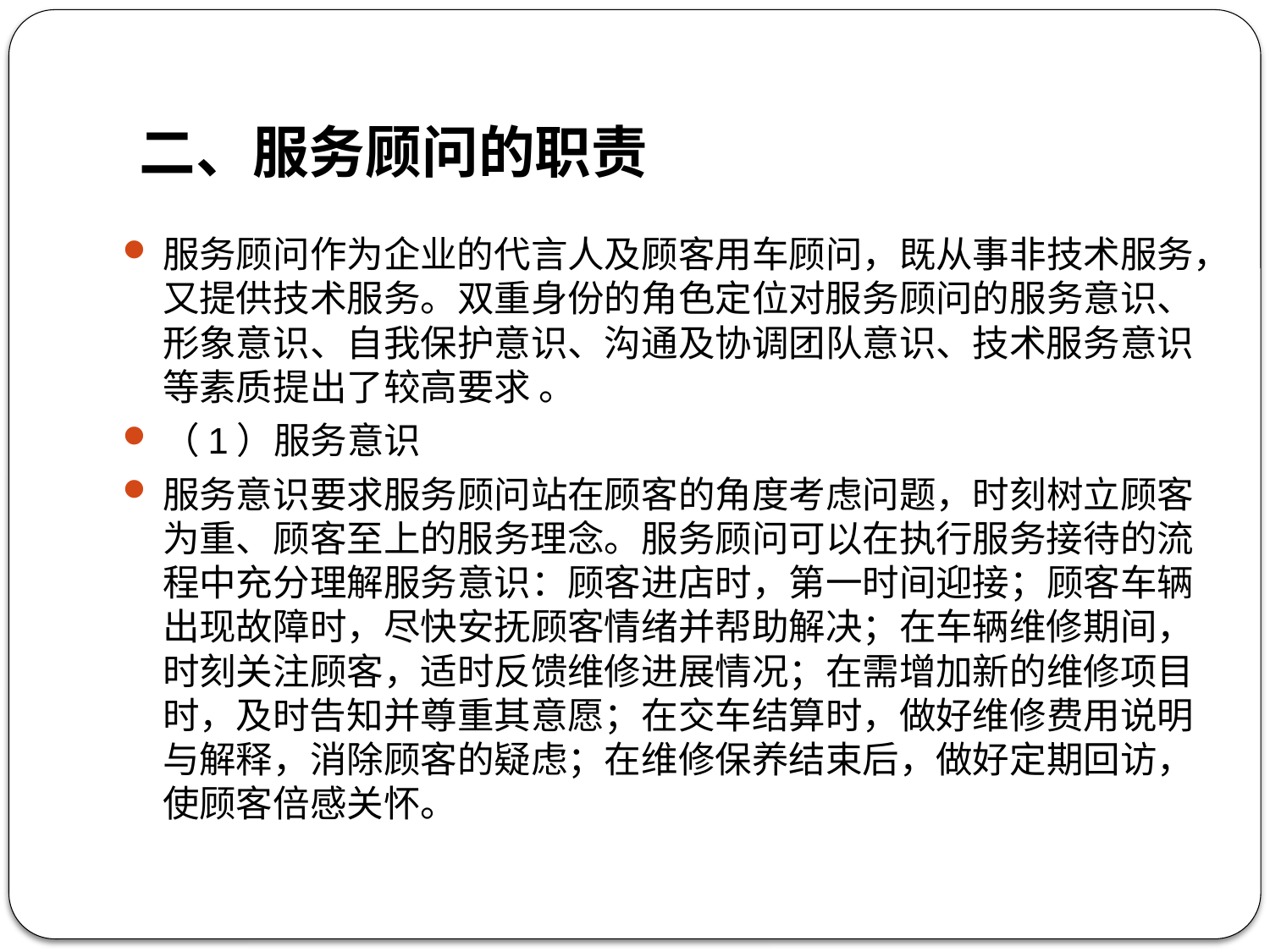

# 二、服务顾问的职责
服务顾问作为企业的代言人及顾客用车顾问，既从事非技术服务，又提供技术服务。双重身份的角色定位对服务顾问的服务意识、形象意识、自我保护意识、沟通及协调团队意识、技术服务意识等素质提出了较高要求 。
（1）服务意识
服务意识要求服务顾问站在顾客的角度考虑问题，时刻树立顾客为重、顾客至上的服务理念。服务顾问可以在执行服务接待的流程中充分理解服务意识：顾客进店时，第一时间迎接；顾客车辆出现故障时，尽快安抚顾客情绪并帮助解决；在车辆维修期间，时刻关注顾客，适时反馈维修进展情况；在需增加新的维修项目时，及时告知并尊重其意愿；在交车结算时，做好维修费用说明与解释，消除顾客的疑虑；在维修保养结束后，做好定期回访，使顾客倍感关怀。